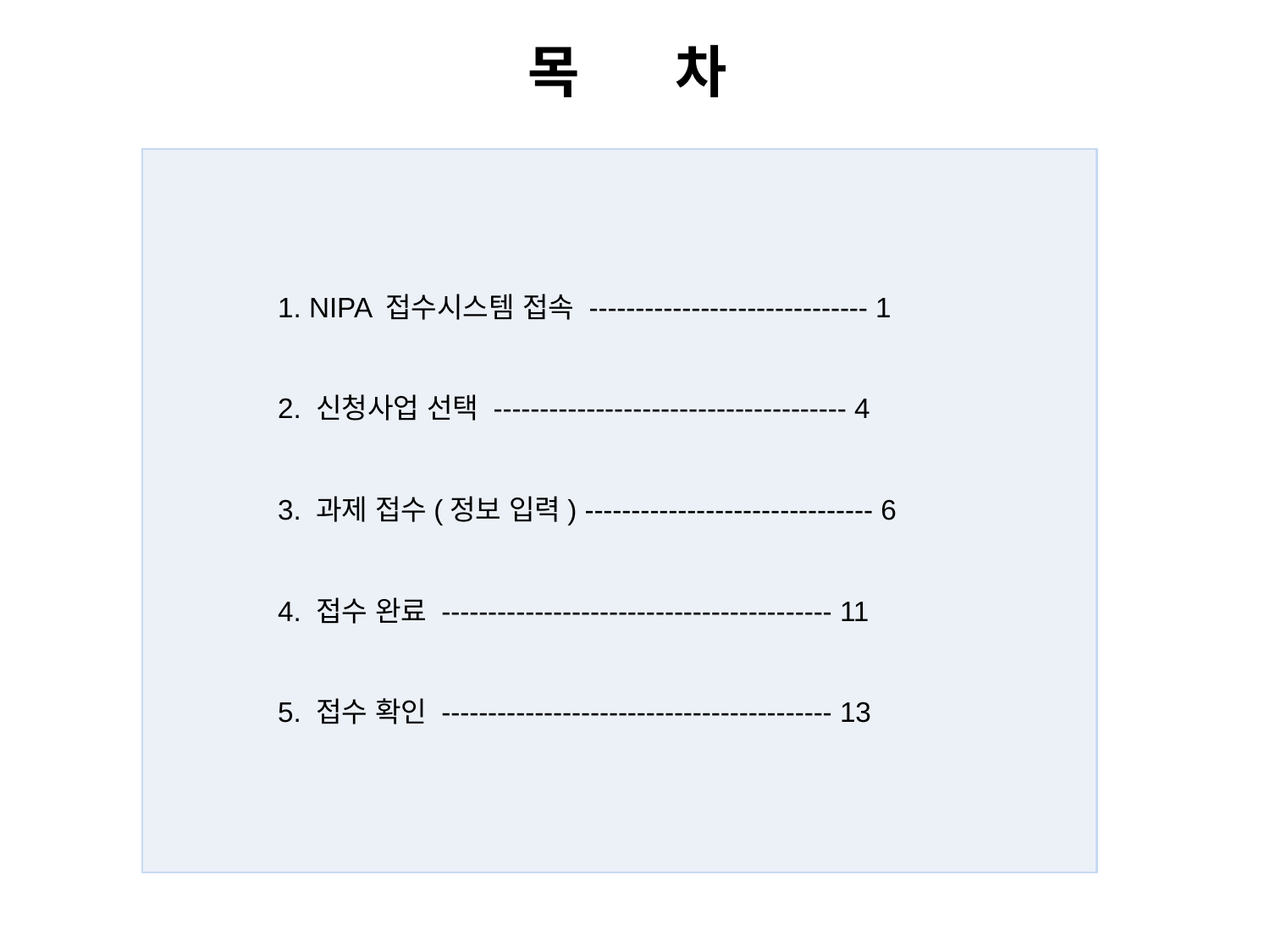

목      차

1. NIPA 접수시스템 접속 ------------------------------ 1

2. 신청사업 선택 -------------------------------------- 4

3. 과제 접수(정보 입력) ------------------------------- 6

4. 접수 완료 ------------------------------------------ 11

5. 접수 확인 ------------------------------------------ 13